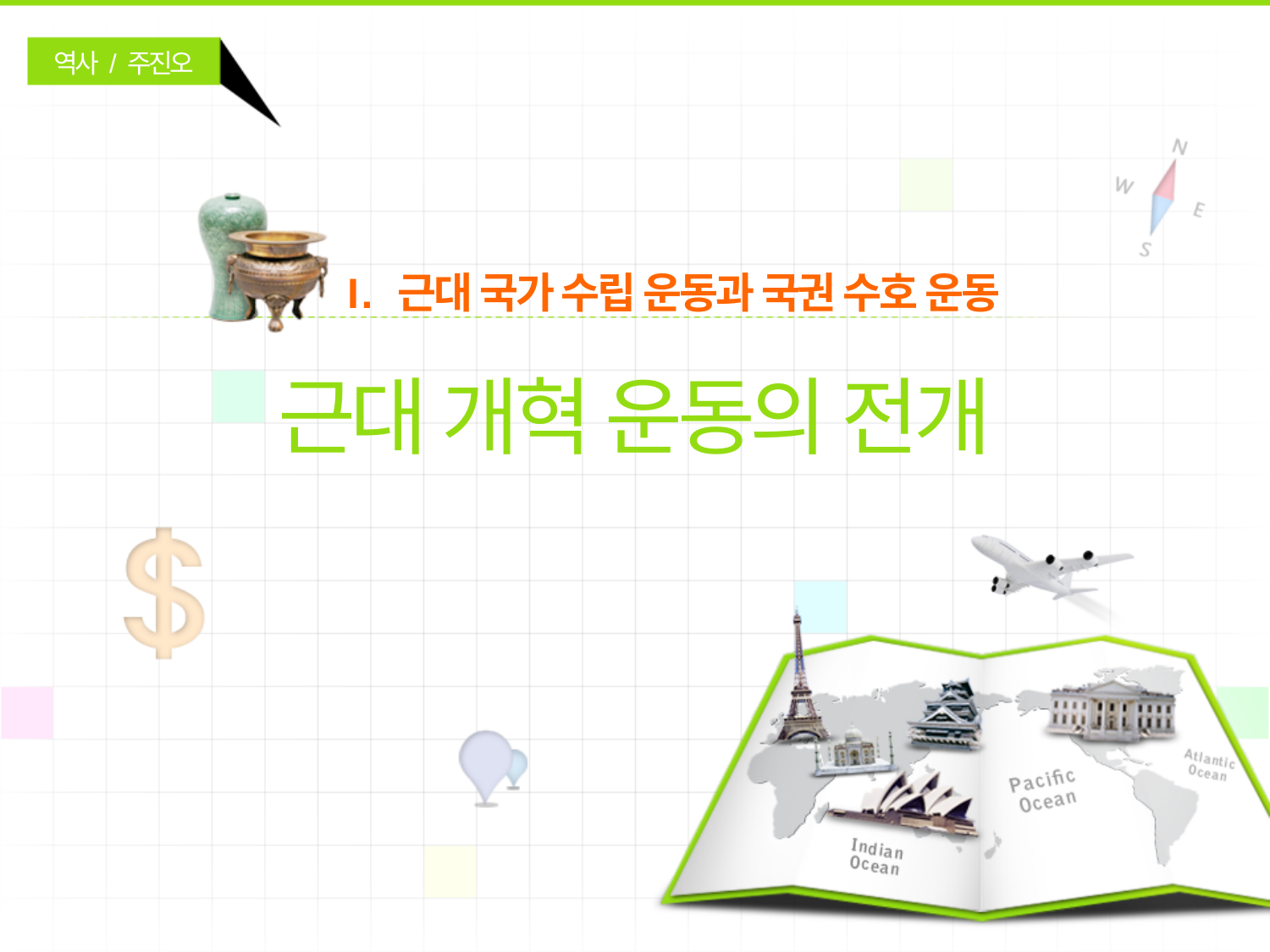

역사 / 주진오
근대 국가 수립 운동과 국권 수호 운동
근대 개혁 운동의 전개